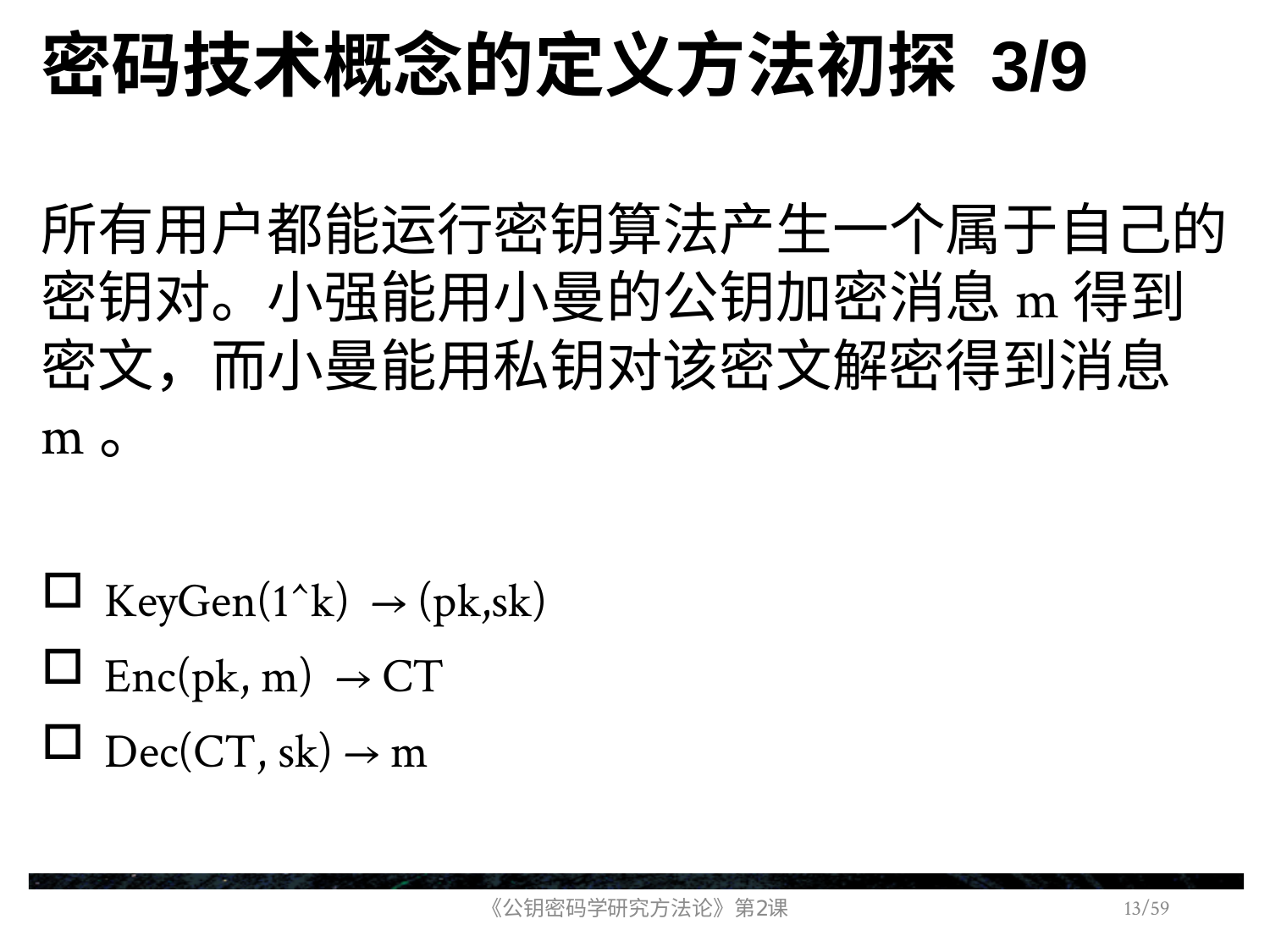

# 密码技术概念的定义方法初探 3/9
所有用户都能运行密钥算法产生一个属于自己的密钥对。小强能用小曼的公钥加密消息m得到密文，而小曼能用私钥对该密文解密得到消息m。

KeyGen(1^k)  → (pk,sk)
Enc(pk, m)  → CT
Dec(CT, sk) → m
《公钥密码学研究方法论》第2课
13/59